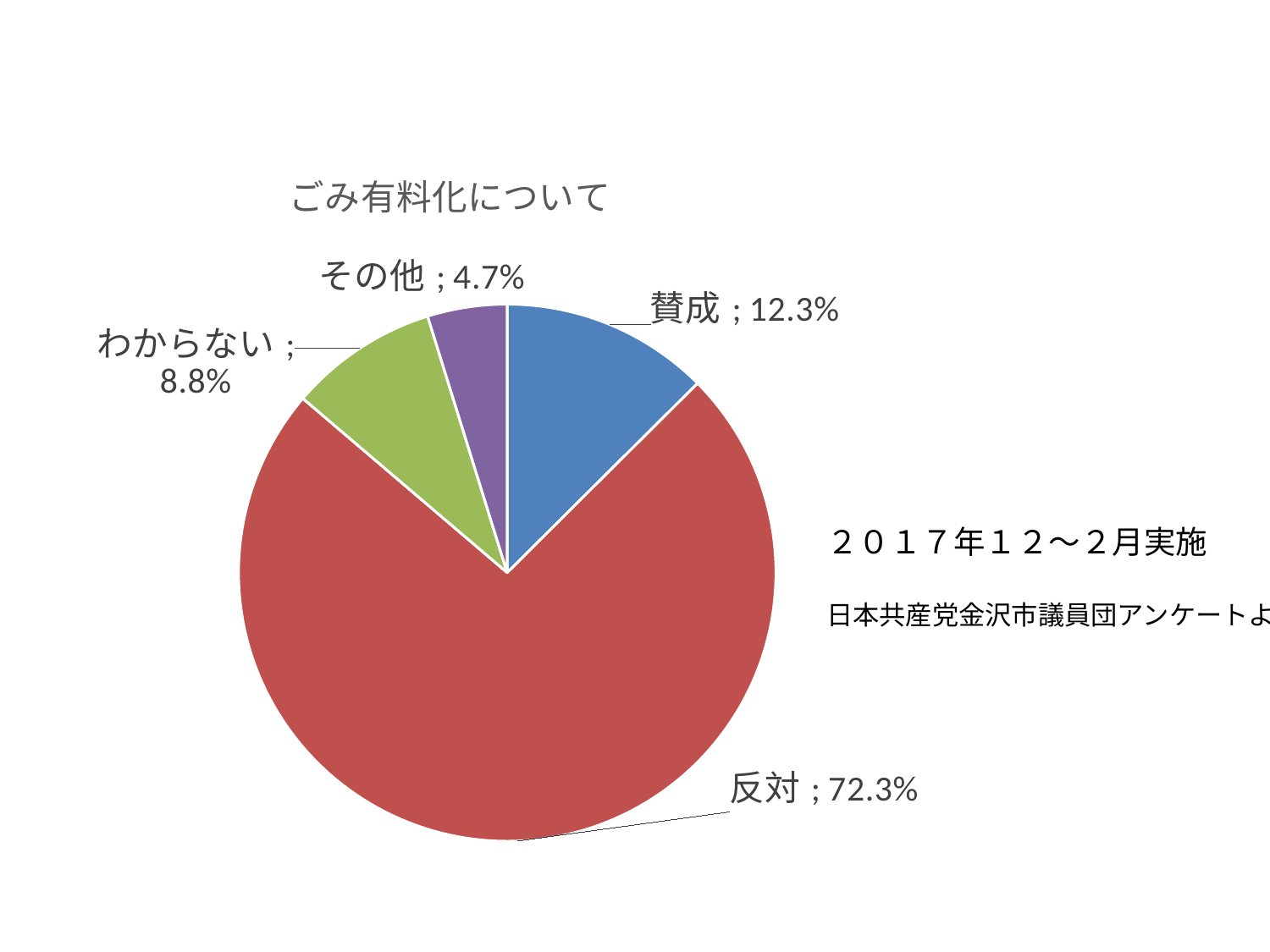

### Chart: ごみ有料化について

| Category |  |
|---|---|
| 賛成 | 0.123 |
| 反対 | 0.723 |
| わからない | 0.088 |
| その他 | 0.047 |
２０１７年１２～２月実施

日本共産党金沢市議員団アンケートより